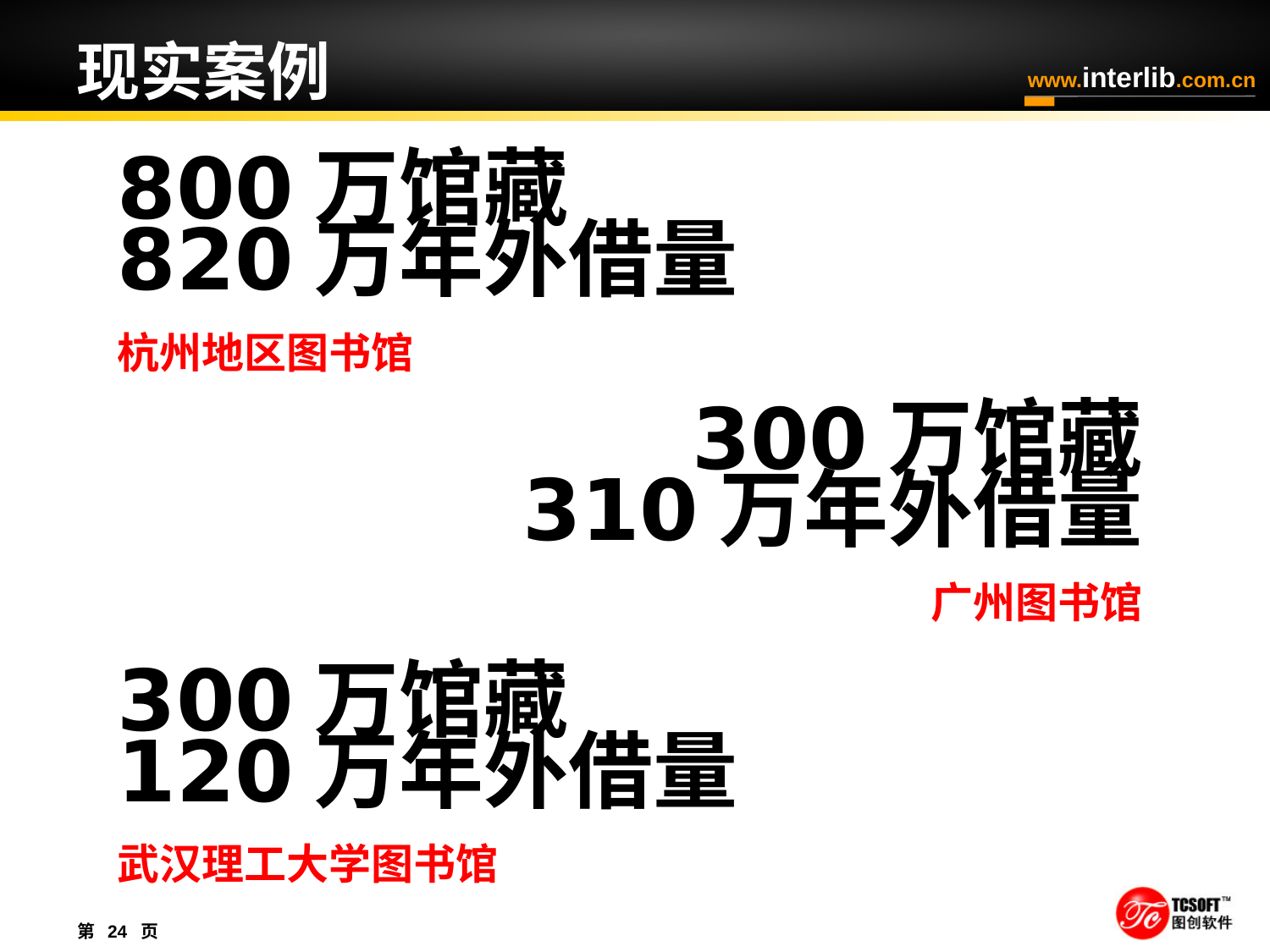

# 现实案例
800万馆藏
820万年外借量

杭州地区图书馆
300万馆藏
310万年外借量

广州图书馆
300万馆藏
120万年外借量

武汉理工大学图书馆